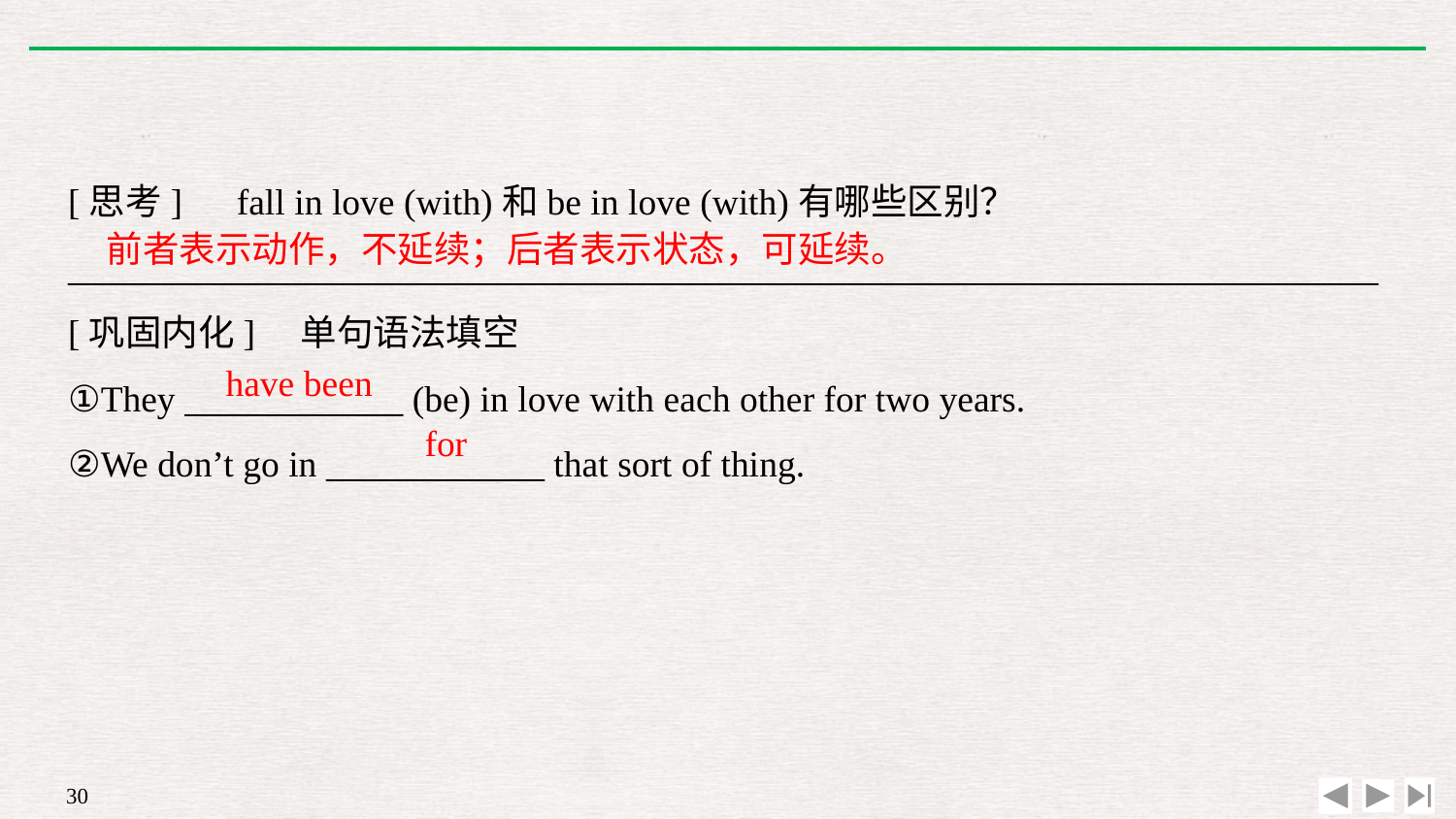

[思考]　fall in love (with)和be in love (with)有哪些区别？
________________________________________________________________________
[巩固内化]　单句语法填空
①They ____________ (be) in love with each other for two years.
②We don’t go in ____________ that sort of thing.
前者表示动作，不延续；后者表示状态，可延续。
have been
for